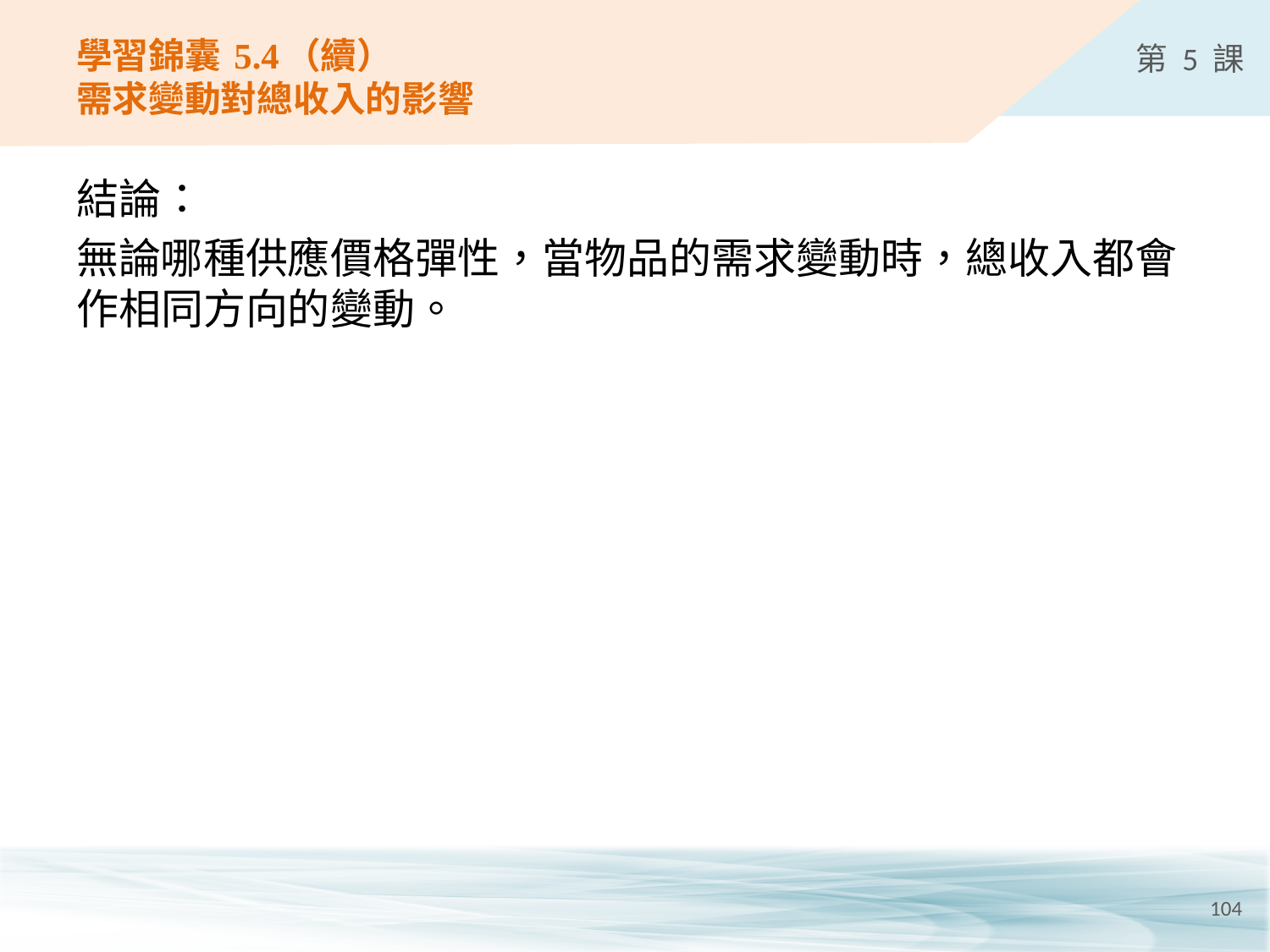

# 學習錦囊 5.4（續） 需求變動對總收入的影響
結論：
無論哪種供應價格彈性，當物品的需求變動時，總收入都會作相同方向的變動。
104